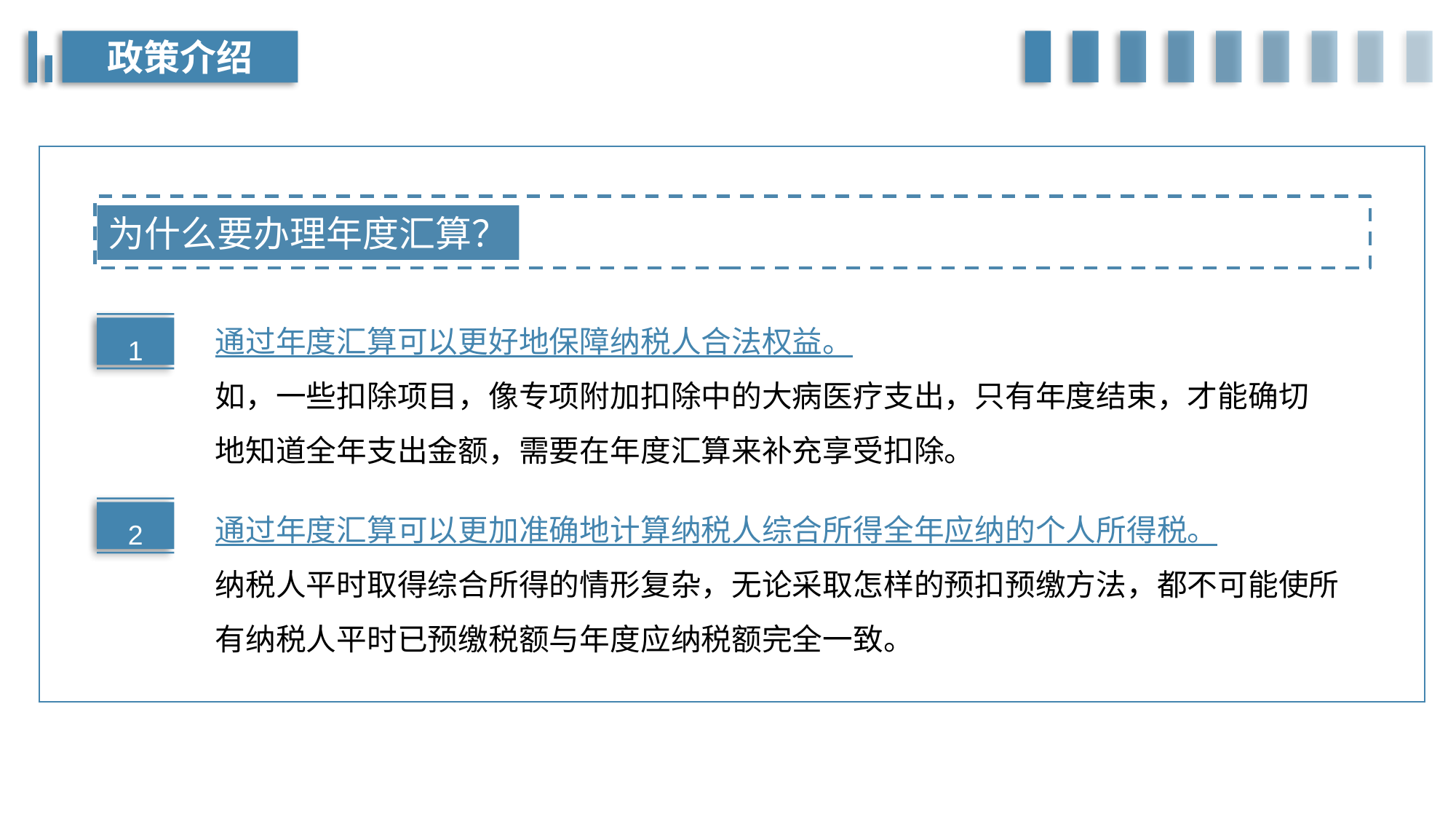

政策介绍

为什么要办理年度汇算？
通过年度汇算可以更好地保障纳税人合法权益。
如，一些扣除项目，像专项附加扣除中的大病医疗支出，只有年度结束，才能确切地知道全年支出金额，需要在年度汇算来补充享受扣除。
1
通过年度汇算可以更加准确地计算纳税人综合所得全年应纳的个人所得税。
纳税人平时取得综合所得的情形复杂，无论采取怎样的预扣预缴方法，都不可能使所有纳税人平时已预缴税额与年度应纳税额完全一致。
2